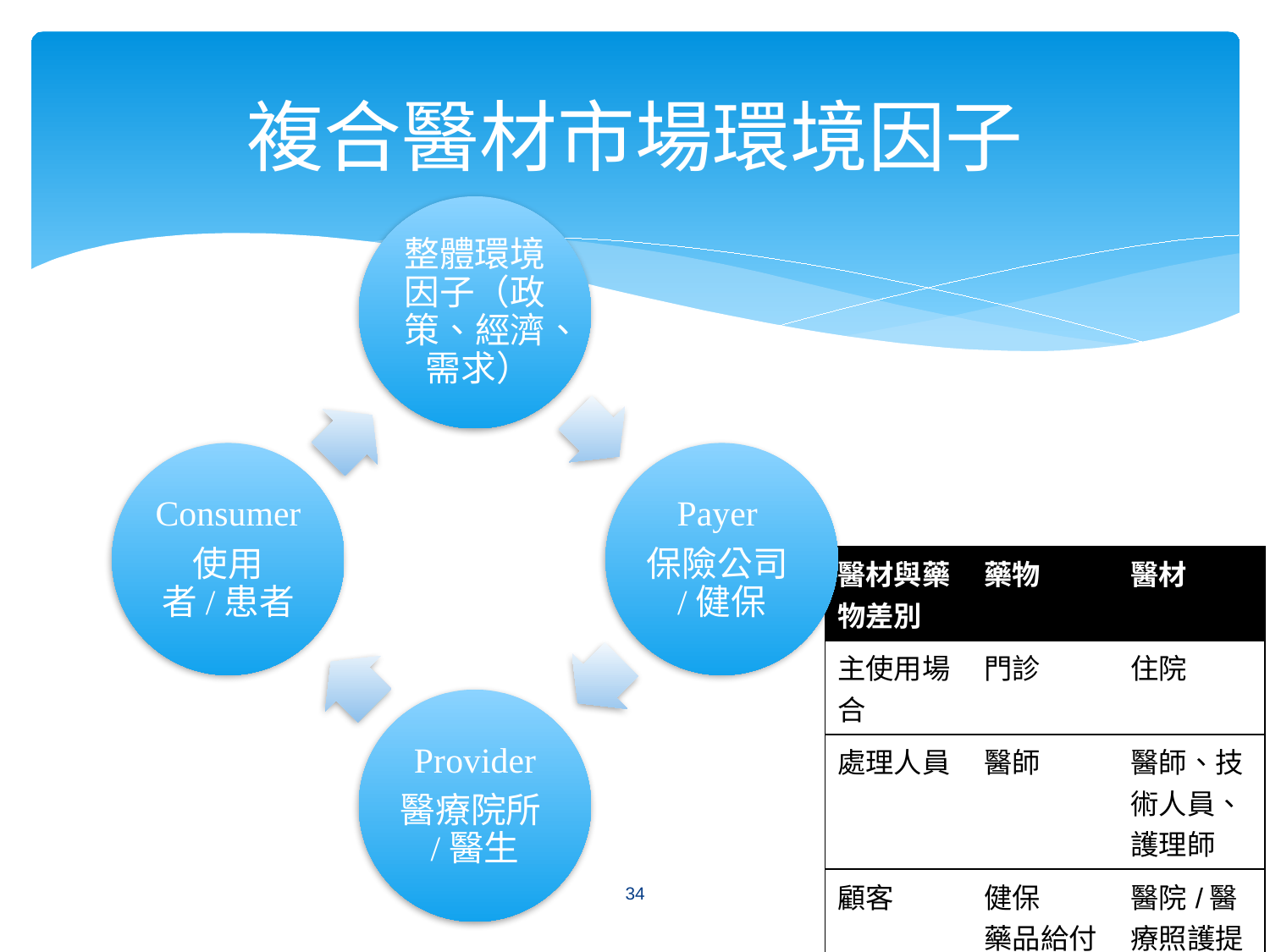

# 複合醫材市場環境因子
整體環境因子（政策、經濟、 需求）

Payer
保險公司/健保

Provider
醫療院所/醫生

Consumer
使用者/患者

| 醫材與藥物差別 | 藥物 | 醫材 |
| --- | --- | --- |
| 主使用場合 | 門診 | 住院 |
| 處理人員 | 醫師 | 醫師、技術人員、護理師 |
| 顧客 | 健保 藥品給付管理者 | 醫院/醫療照護提供者 |
34